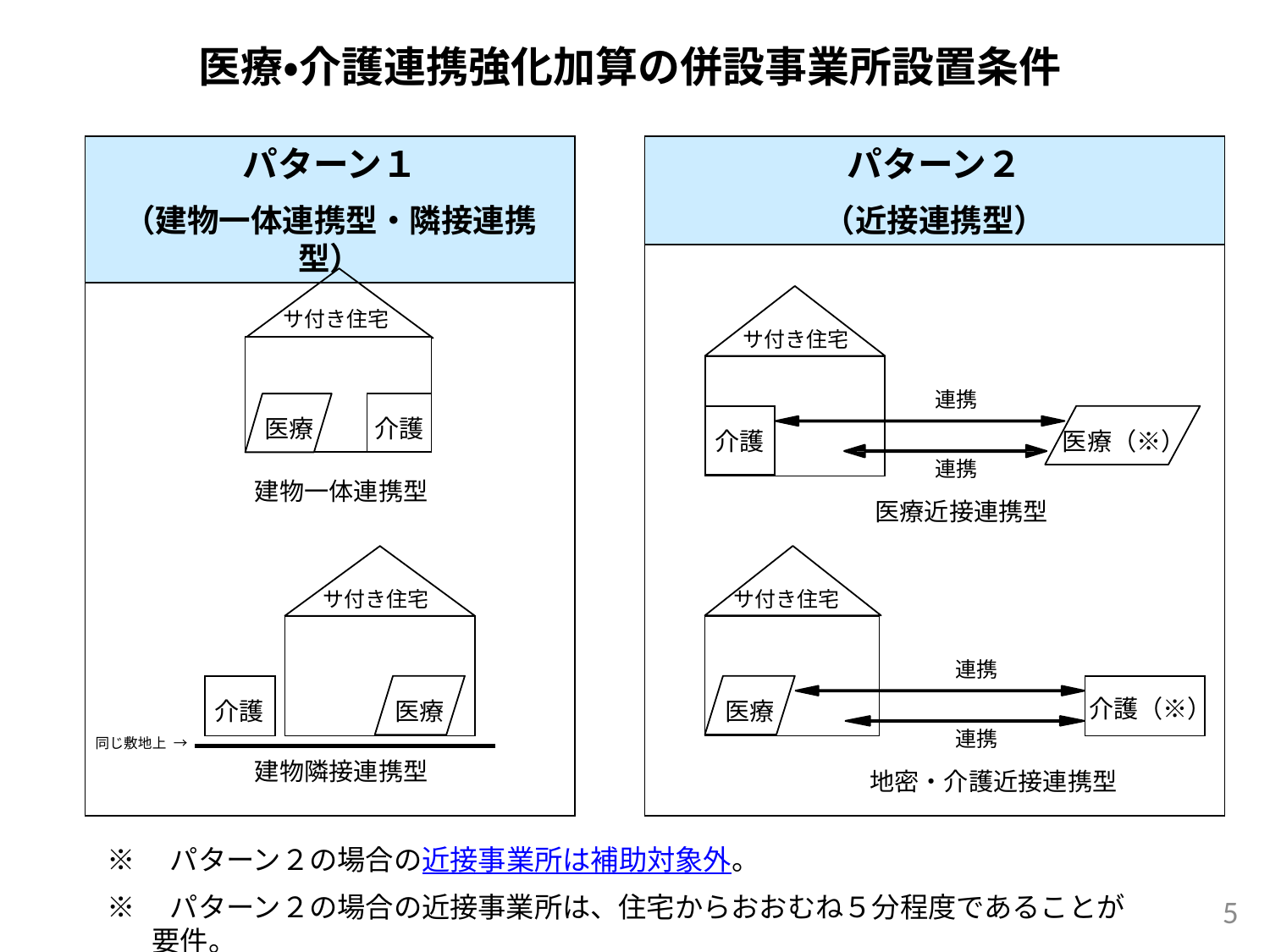

# 医療・介護連携強化加算の併設事業所設置条件
パターン１
（建物一体連携型・隣接連携型）
パターン２
（近接連携型）

サ付き住宅
サ付き住宅

連携

連携

医療
介護
介護
医療（※）
建物一体連携型
医療近接連携型

介護
医療
建物隣接連携型

サ付き住宅
サ付き住宅

連携

介護（※）
医療

連携
同じ敷地上　→
地密・介護近接連携型
※　パターン２の場合の近接事業所は補助対象外。
※　パターン２の場合の近接事業所は、住宅からおおむね５分程度であることが要件。
5